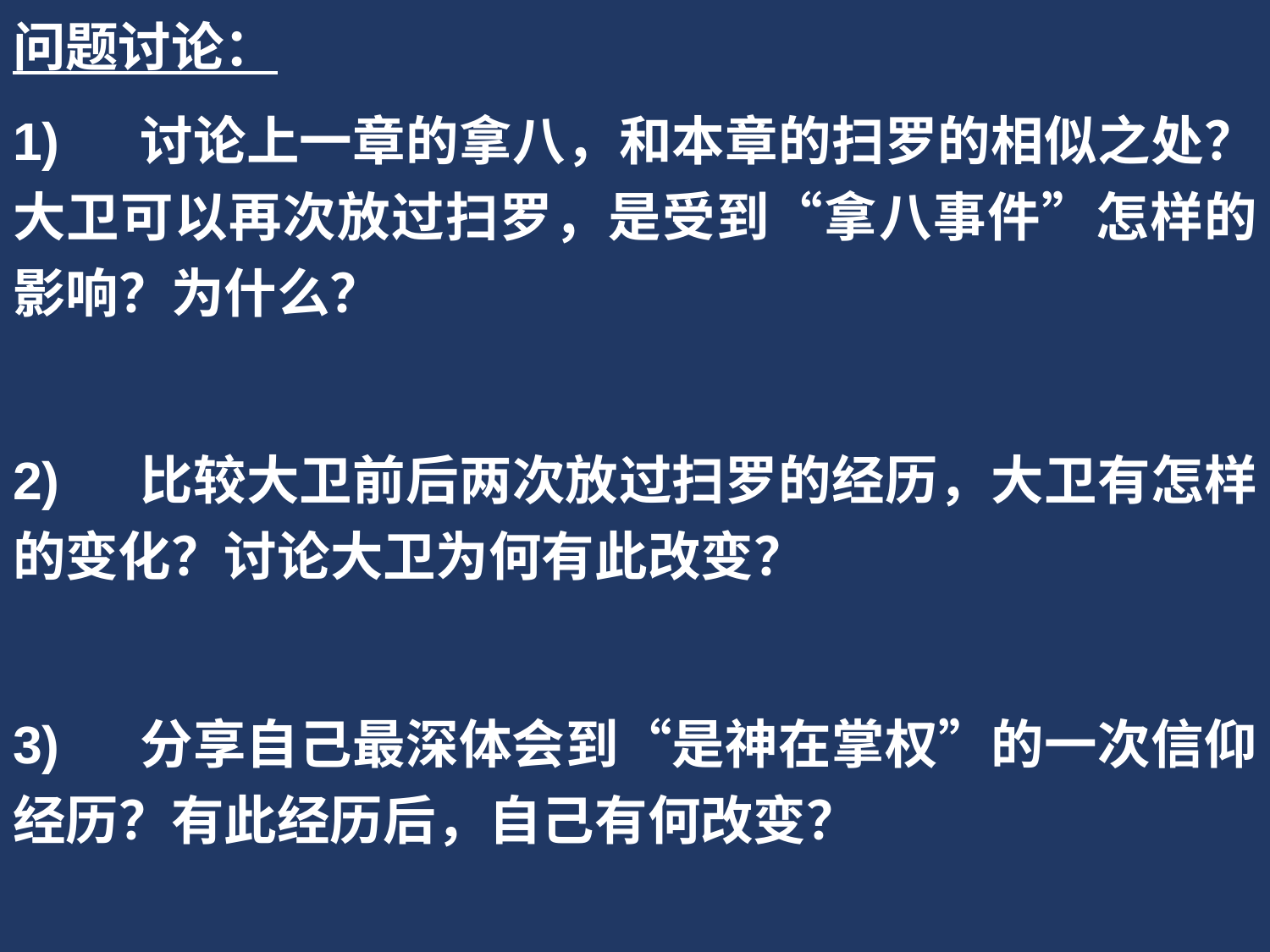

问题讨论：
1)	讨论上一章的拿八，和本章的扫罗的相似之处？大卫可以再次放过扫罗，是受到“拿八事件”怎样的影响？为什么？

2)	比较大卫前后两次放过扫罗的经历，大卫有怎样的变化？讨论大卫为何有此改变？

3)	分享自己最深体会到“是神在掌权”的一次信仰经历？有此经历后，自己有何改变？